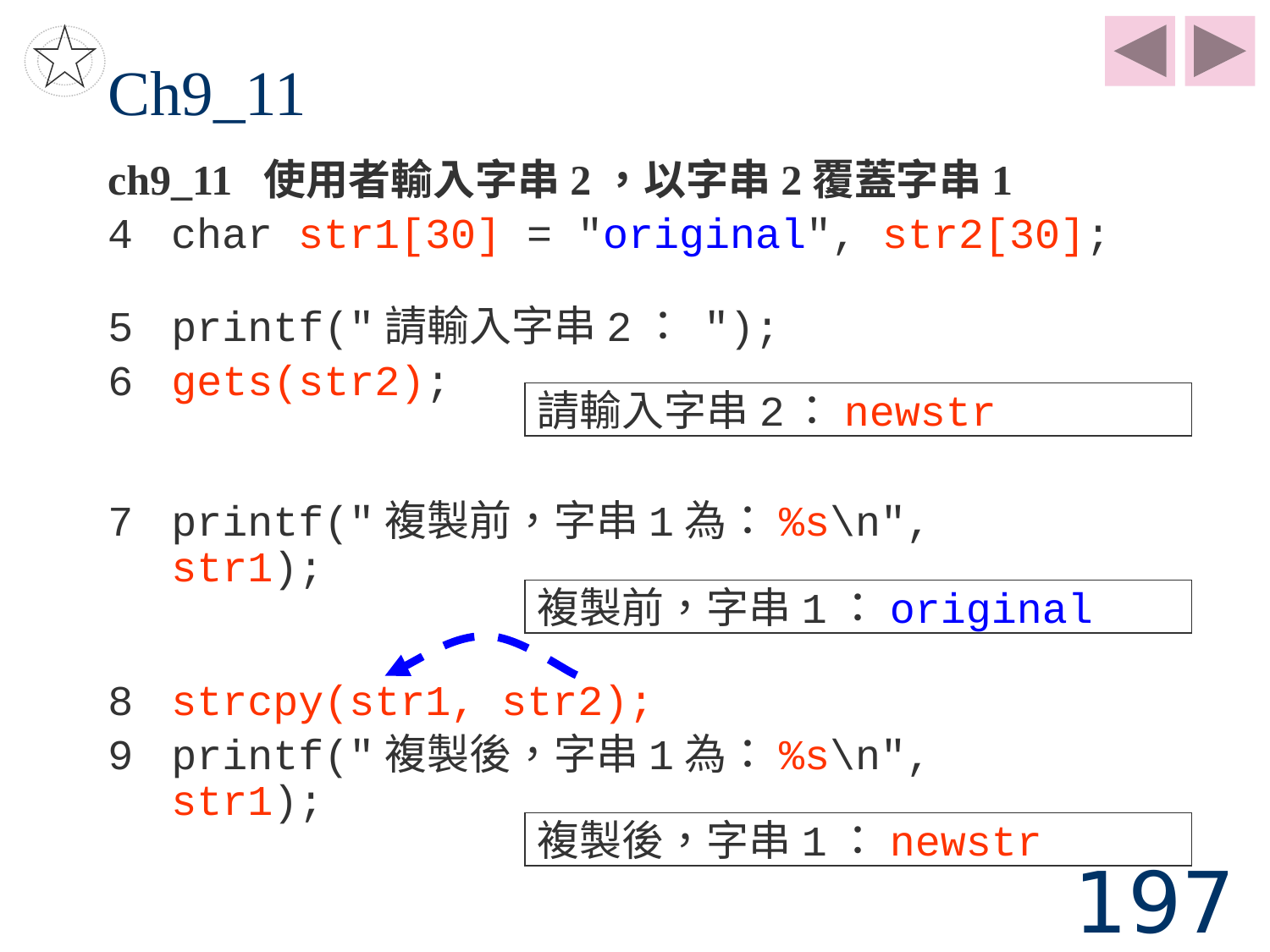

# Ch9_11

ch9_11  使用者輸入字串2，以字串2覆蓋字串1
4	char str1[30] = "original", str2[30];
5	printf("請輸入字串2： ");
6	gets(str2);
請輸入字串2	：newstr
7	printf("複製前，字串1為：%s\n", str1);
複製前，字串1：original

8	strcpy(str1, str2);
9	printf("複製後，字串1為：%s\n", str1);
複製後，字串1：newstr
197